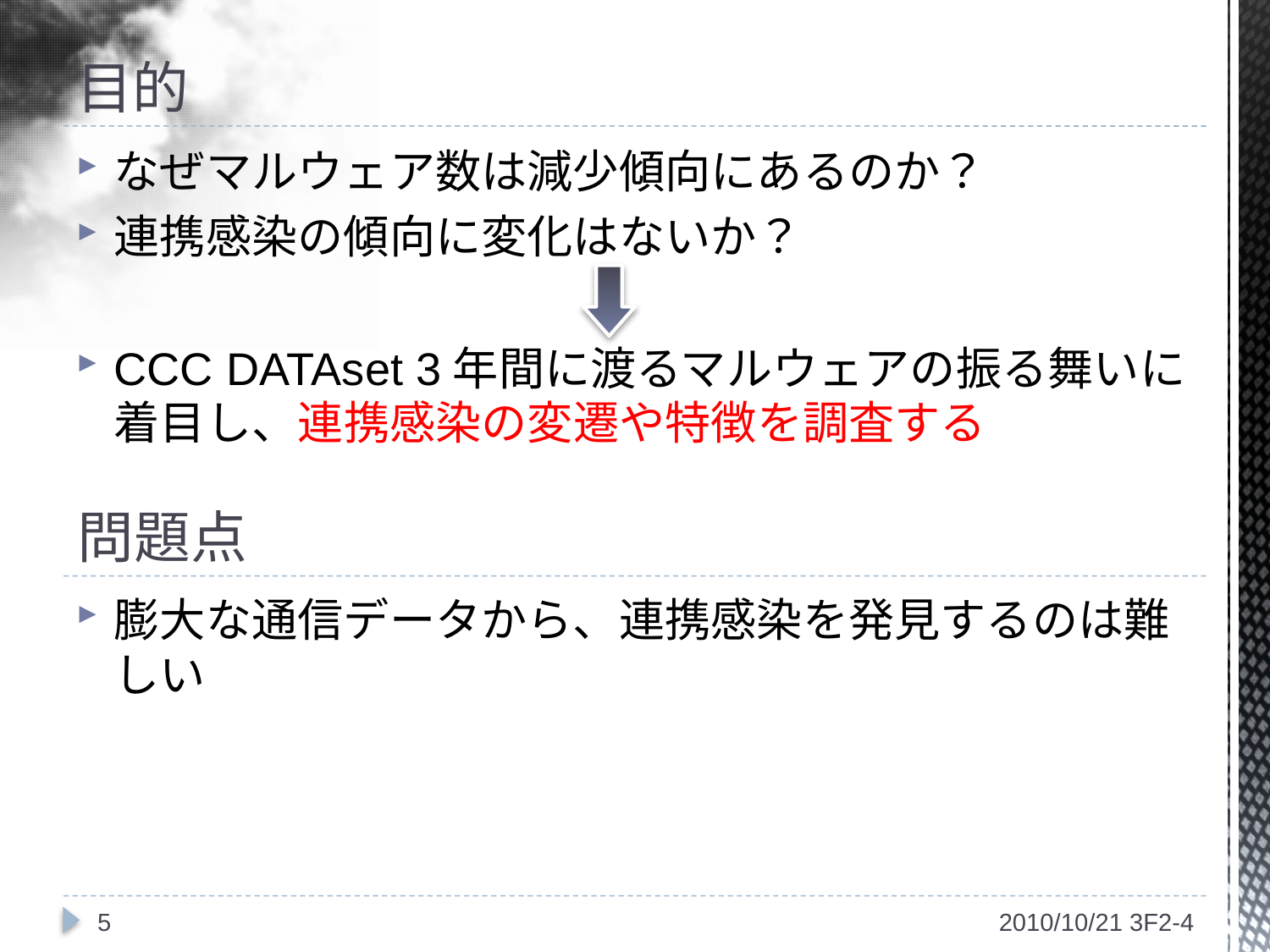

# 目的
なぜマルウェア数は減少傾向にあるのか？
連携感染の傾向に変化はないか？

CCC DATAset 3年間に渡るマルウェアの振る舞いに着目し、連携感染の変遷や特徴を調査する

膨大な通信データから、連携感染を発見するのは難しい

問題点

5
2010/10/21 3F2-4